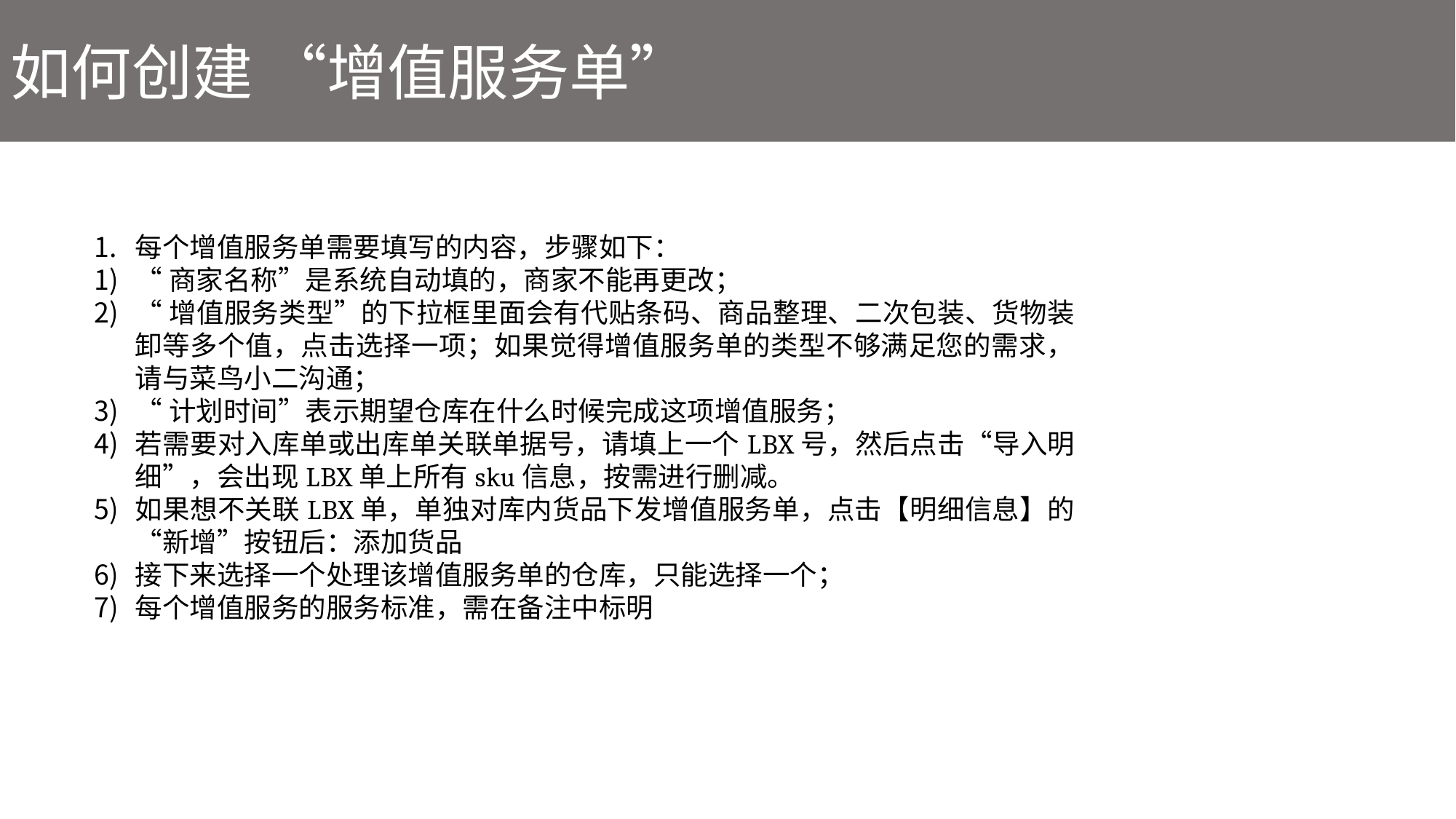

如何创建 “增值服务单”
每个增值服务单需要填写的内容，步骤如下：
“商家名称”是系统自动填的，商家不能再更改；
“增值服务类型”的下拉框里面会有代贴条码、商品整理、二次包装、货物装卸等多个值，点击选择一项；如果觉得增值服务单的类型不够满足您的需求，请与菜鸟小二沟通；
“计划时间”表示期望仓库在什么时候完成这项增值服务；
若需要对入库单或出库单关联单据号，请填上一个LBX号，然后点击“导入明细”，会出现LBX单上所有sku信息，按需进行删减。
如果想不关联LBX单，单独对库内货品下发增值服务单，点击【明细信息】的“新增”按钮后：添加货品
接下来选择一个处理该增值服务单的仓库，只能选择一个；
每个增值服务的服务标准，需在备注中标明